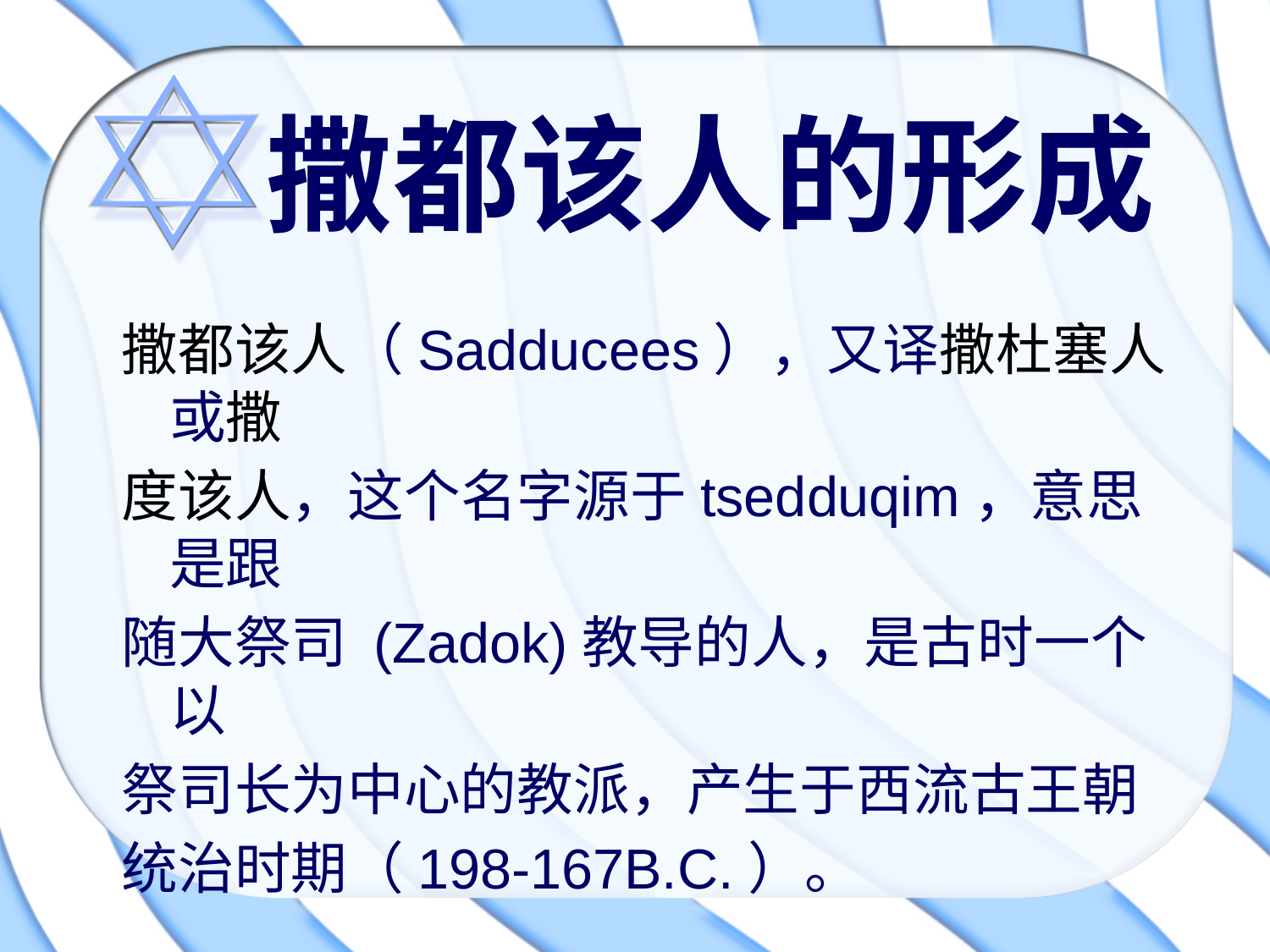

撒都该人的形成
撒都该人（Sadducees），又译撒杜塞人或撒
度该人，这个名字源于tsedduqim，意思是跟
随大祭司 (Zadok)教导的人，是古时一个以
祭司长为中心的教派，产生于西流古王朝
统治时期（198-167B.C.）。